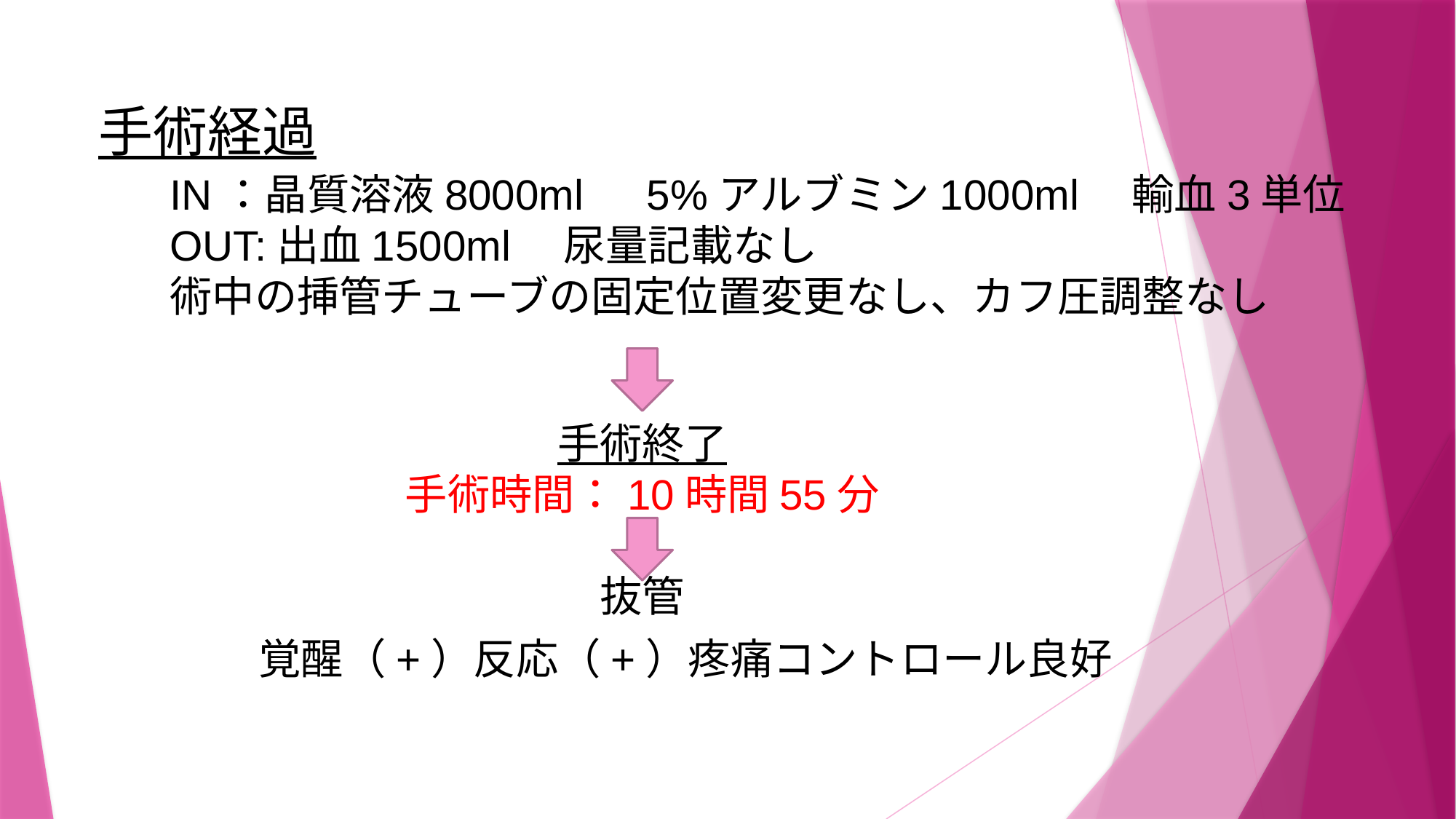

手術経過
IN：晶質溶液8000ml　5%アルブミン1000ml　輸血3単位
OUT:出血1500ml　尿量記載なし
術中の挿管チューブの固定位置変更なし、カフ圧調整なし

手術終了
手術時間：10時間55分

抜管

覚醒（+）反応（+）疼痛コントロール良好